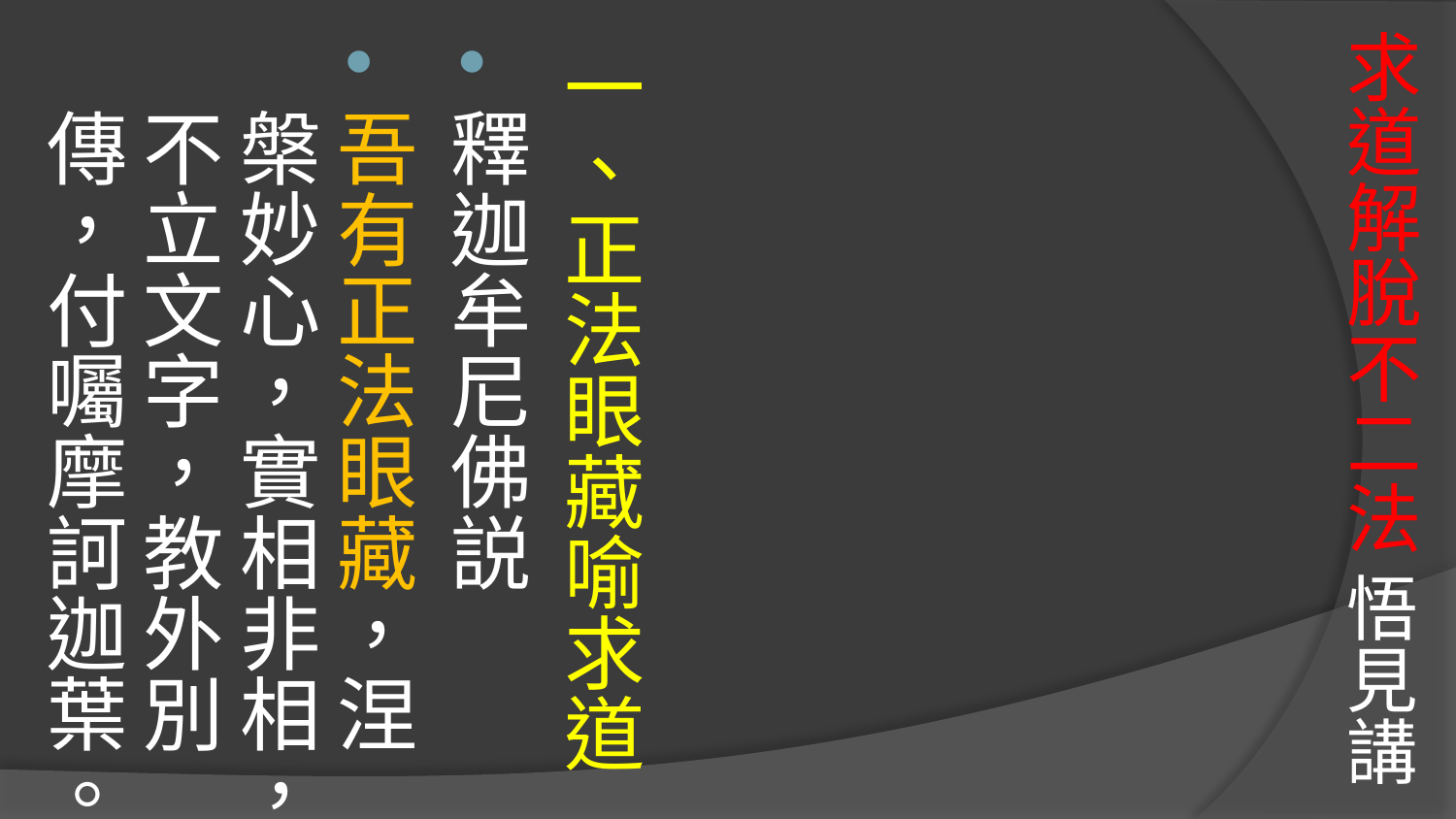

# 求道解脫不二法 悟見講
一、正法眼藏喻求道
釋迦牟尼佛説
吾有正法眼藏，涅槃妙心，實相非相，不立文字，教外別傳，付囑摩訶迦葉。